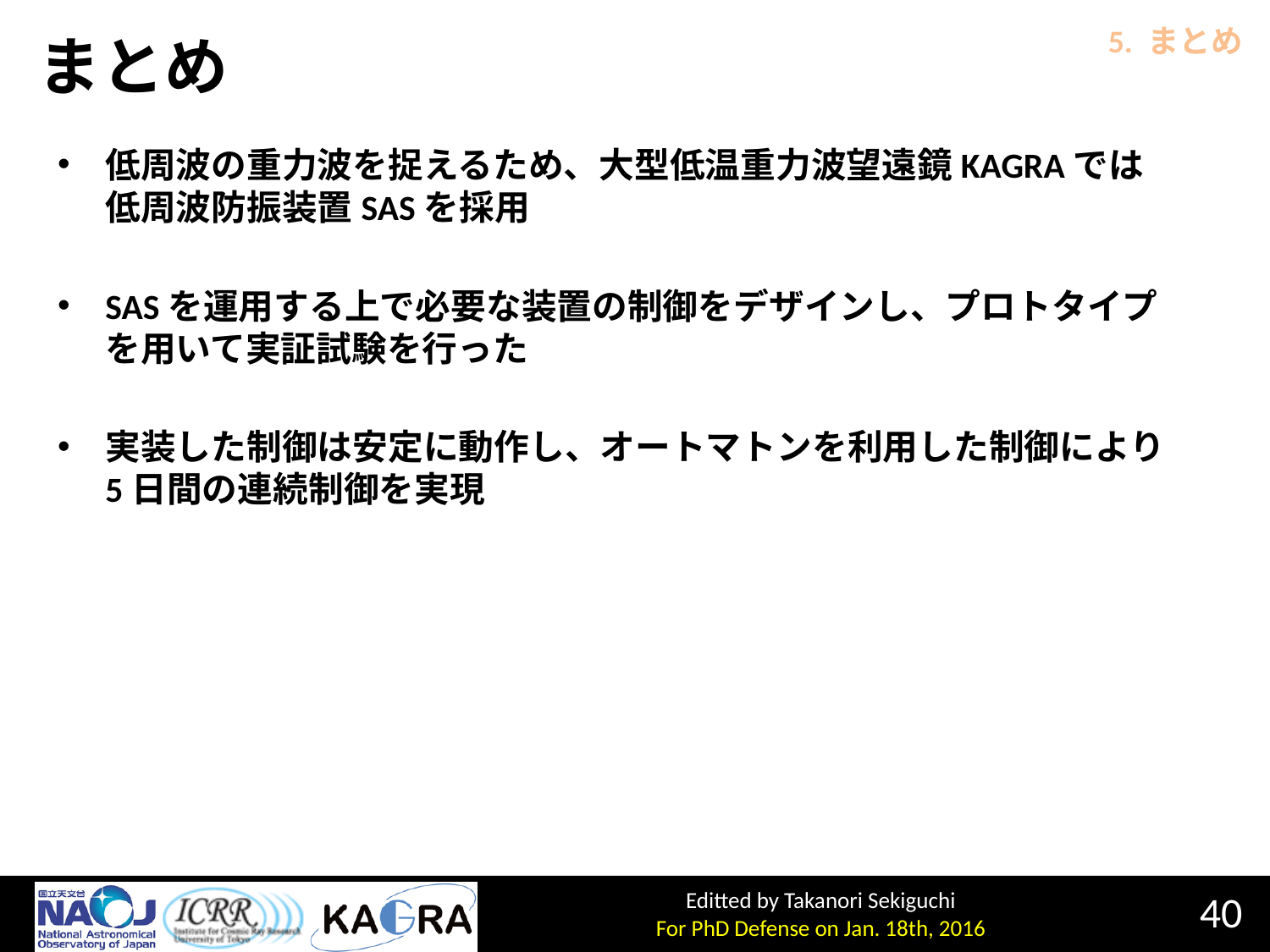

5. まとめ
# まとめ
低周波の重力波を捉えるため、大型低温重力波望遠鏡KAGRAでは低周波防振装置SASを採用

SASを運用する上で必要な装置の制御をデザインし、プロトタイプを用いて実証試験を行った

実装した制御は安定に動作し、オートマトンを利用した制御により5日間の連続制御を実現
40